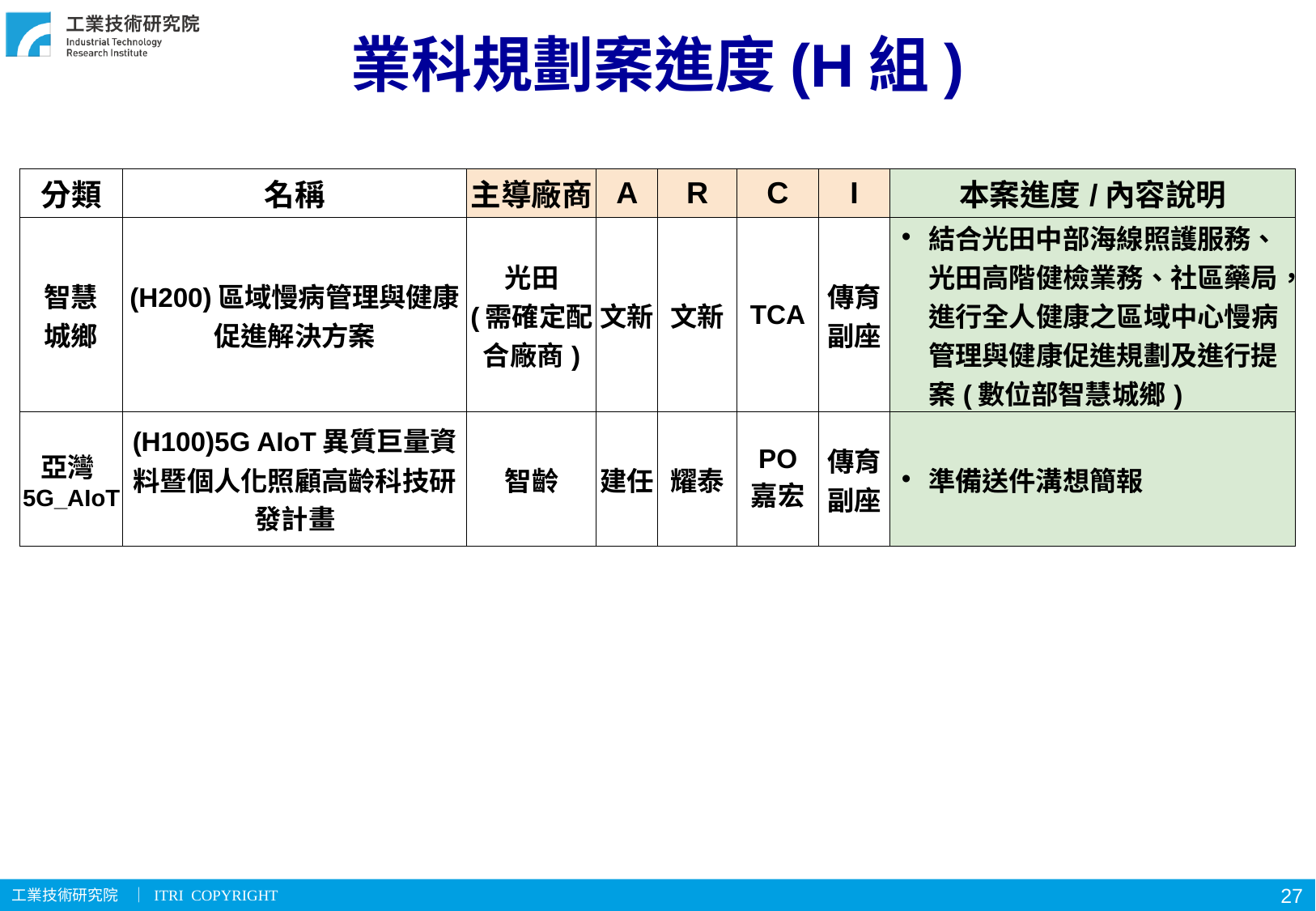

# 業科規劃案進度(H組)
| 分類 | 名稱 | 主導廠商 | A | R | C | I | 本案進度/內容說明 |
| --- | --- | --- | --- | --- | --- | --- | --- |
| 智慧 城鄉 | (H200)區域慢病管理與健康​促進解決方案 | 光田​ (需確定配合廠商)​ | 文新 | 文新 | TCA | 傳育副座 | 結合光田中部海線照護服務、光田高階健檢業務、社區藥局，進行全人健康之區域中心慢病管理與健康促進規劃及進行提案(數位部智慧城鄉) |
| 亞灣5G\_AIoT | (H100)5G AIoT異質巨量資料暨個人化照顧高齡科技研發計畫 | 智齡 | 建任 | 耀泰 | PO 嘉宏 | 傳育副座 | 準備送件溝想簡報 |